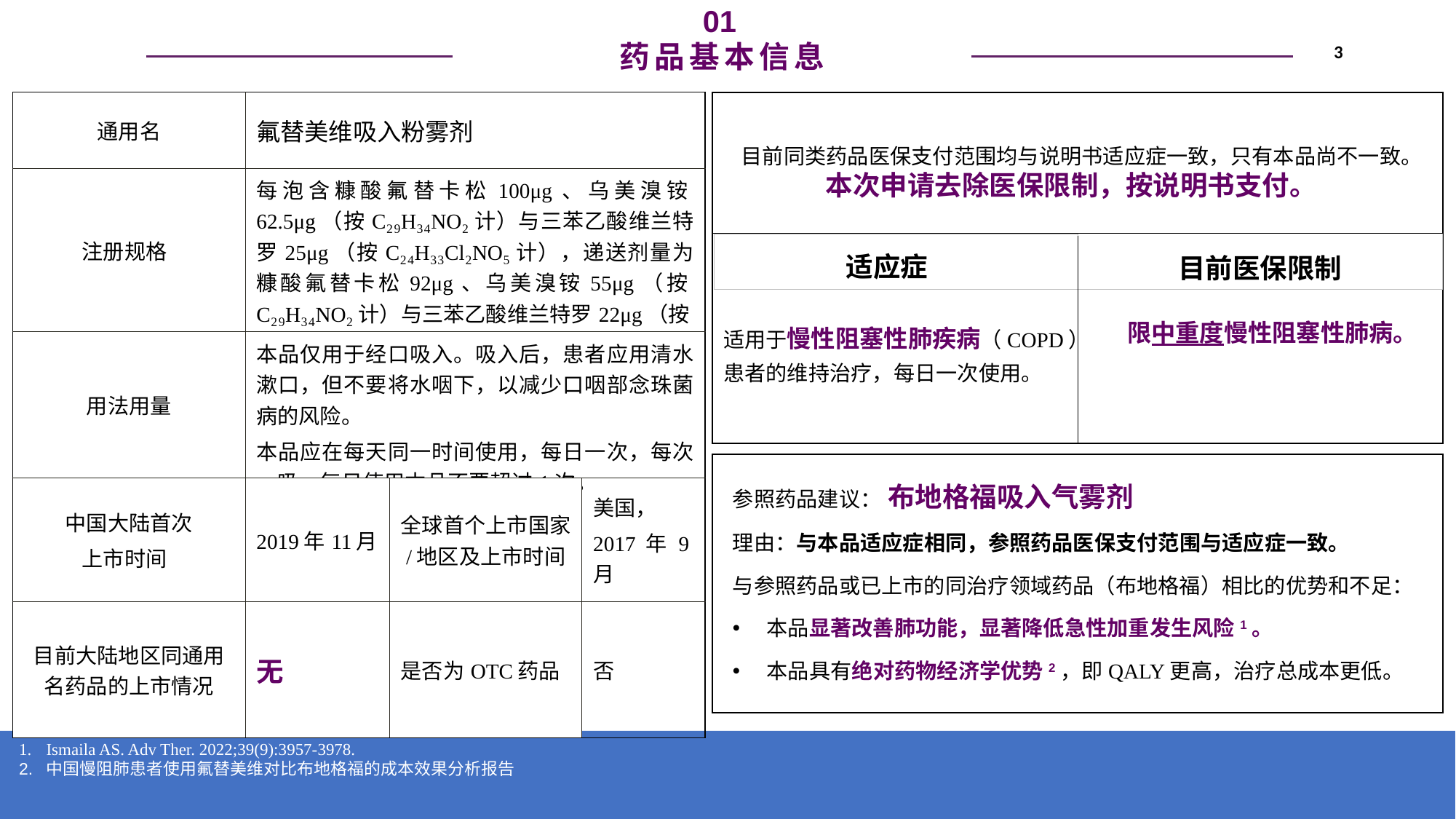

01
药品基本信息
3
| 通用名 | 氟替美维吸入粉雾剂 |  |  |
| --- | --- | --- | --- |
| 注册规格 | 每泡含糠酸氟替卡松100μg、乌美溴铵62.5μg（按C₂₉H₃₄NO₂计）与三苯乙酸维兰特罗25μg（按C₂₄H₃₃Cl₂NO₅计），递送剂量为糠酸氟替卡松92μg、乌美溴铵55μg（按C₂₉H₃₄NO₂计）与三苯乙酸维兰特罗22μg（按C₂₄H₃₃Cl₂NO₅计）。 |  |  |
| 用法用量 | 本品仅用于经口吸入。吸入后，患者应用清水漱口，但不要将水咽下，以减少口咽部念珠菌病的风险。 本品应在每天同一时间使用，每日一次，每次一吸。每日使用本品不要超过1次。 |  |  |
| 中国大陆首次 上市时间 | 2019年11月 | 全球首个上市国家/地区及上市时间 | 美国， 2017年9月 |
| 目前大陆地区同通用名药品的上市情况 | 无 | 是否为OTC药品 | 否 |

目前同类药品医保支付范围均与说明书适应症一致，只有本品尚不一致。
本次申请去除医保限制，按说明书支付。

适应症
目前医保限制
适用于慢性阻塞性肺疾病（COPD）患者的维持治疗，每日一次使用。
限中重度慢性阻塞性肺病。

参照药品建议： 布地格福吸入气雾剂
理由：与本品适应症相同，参照药品医保支付范围与适应症一致。
与参照药品或已上市的同治疗领域药品（布地格福）相比的优势和不足：
本品显著改善肺功能，显著降低急性加重发生风险1。
本品具有绝对药物经济学优势2，即QALY更高，治疗总成本更低。
Ismaila AS. Adv Ther. 2022;39(9):3957-3978.
中国慢阻肺患者使用氟替美维对比布地格福的成本效果分析报告